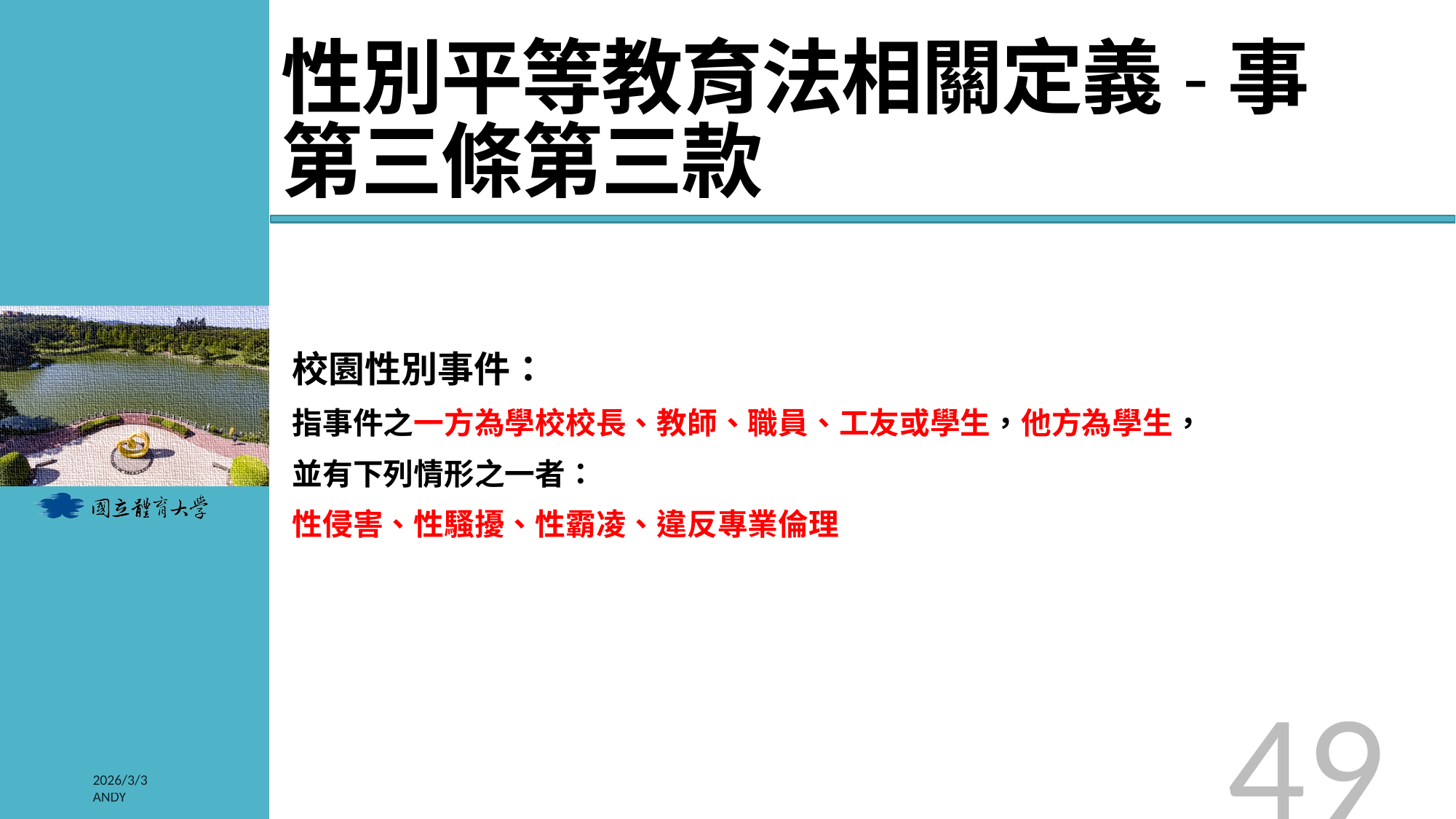

# 性別平等教育法相關定義-事 第三條第三款

校園性別事件：
指事件之一方為學校校長、教師、職員、工友或學生，他方為學生，
並有下列情形之一者：
性侵害、性騷擾、性霸凌、違反專業倫理
49
2026/3/3
Andy